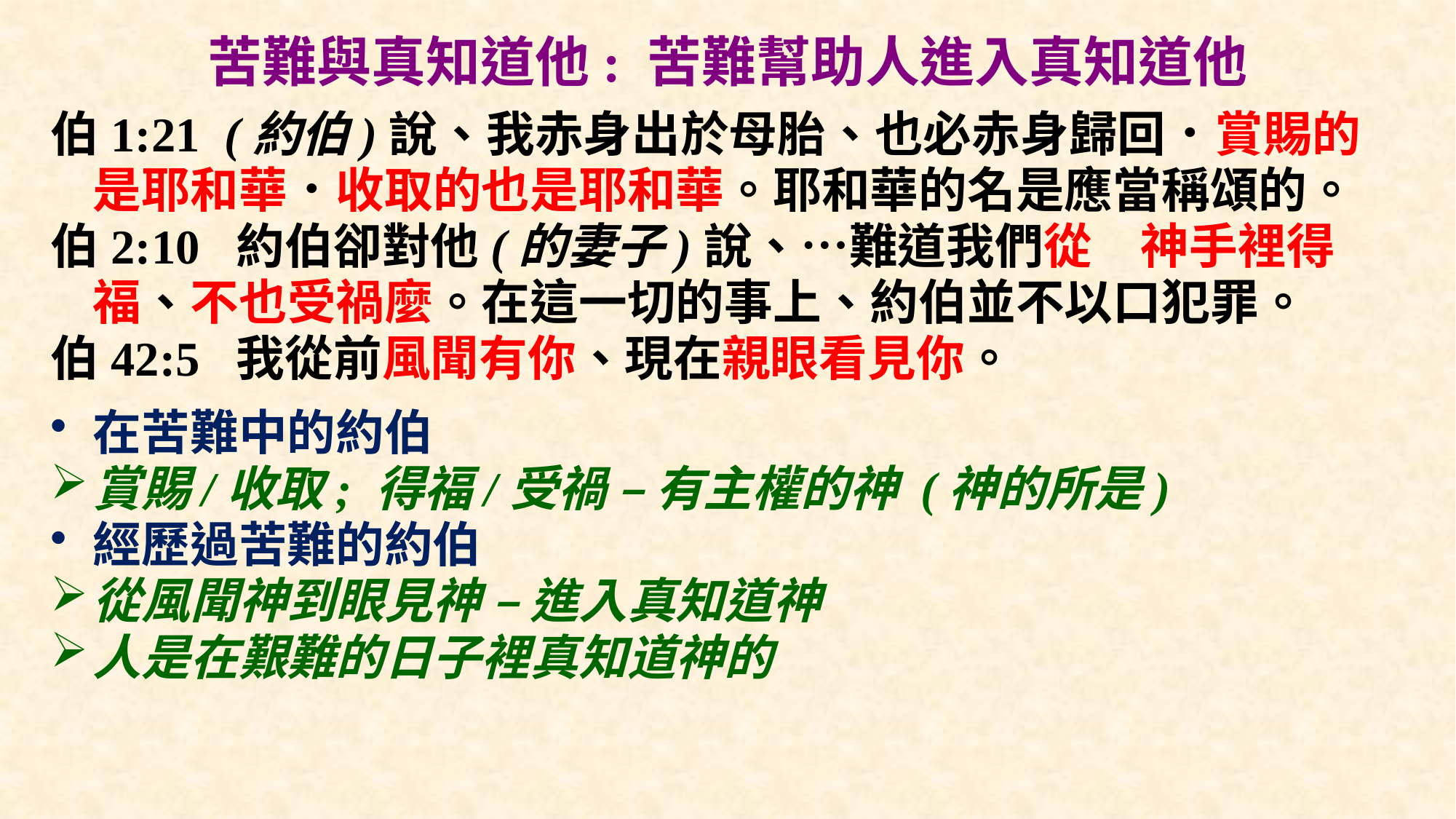

# 苦難與真知道他: 苦難幫助人進入真知道他
伯1:21  (約伯)說、我赤身出於母胎、也必赤身歸回．賞賜的是耶和華．收取的也是耶和華。耶和華的名是應當稱頌的。
伯2:10  約伯卻對他(的妻子)說、…難道我們從　神手裡得福、不也受禍麼。在這一切的事上、約伯並不以口犯罪。
伯42:5  我從前風聞有你、現在親眼看見你。
在苦難中的約伯
賞賜/收取; 得福/受禍 – 有主權的神 (神的所是)
經歷過苦難的約伯
從風聞神到眼見神 – 進入真知道神
人是在艱難的日子裡真知道神的